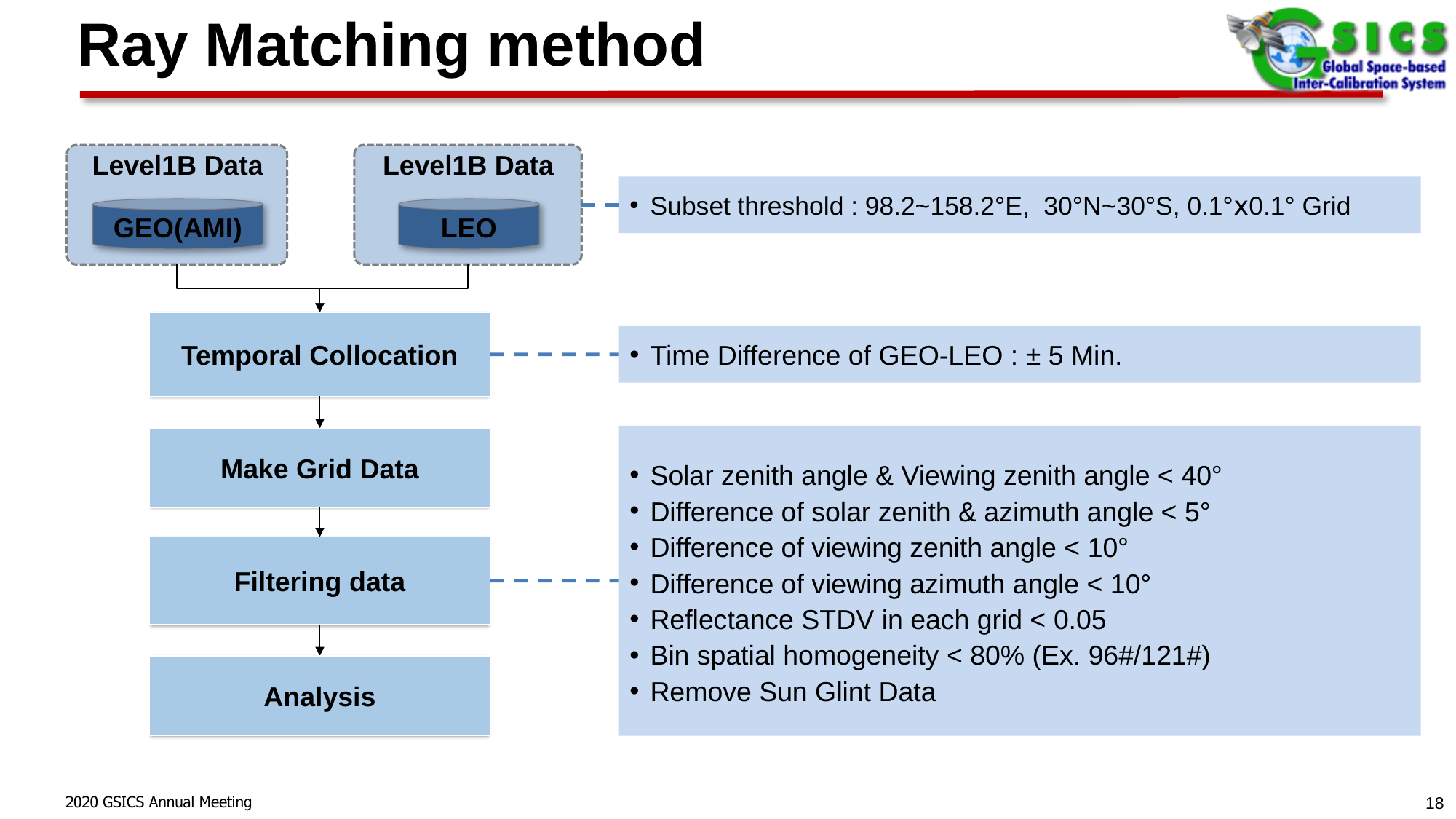

# Ray Matching method
일평균
Level1B Data

GEO(AMI)
Level1B Data

LEO
Subset threshold : 98.2~158.2°E,  30°N~30°S, 0.1°ⅹ0.1° Grid
Temporal Collocation
Time Difference of GEO-LEO : ± 5 Min.
Solar zenith angle & Viewing zenith angle < 40°
Difference of solar zenith & azimuth angle < 5°
Difference of viewing zenith angle < 10°
Difference of viewing azimuth angle < 10°
Reflectance STDV in each grid < 0.05
Bin spatial homogeneity < 80% (Ex. 96#/121#)
Remove Sun Glint Data
Make Grid Data
Filtering data
Analysis